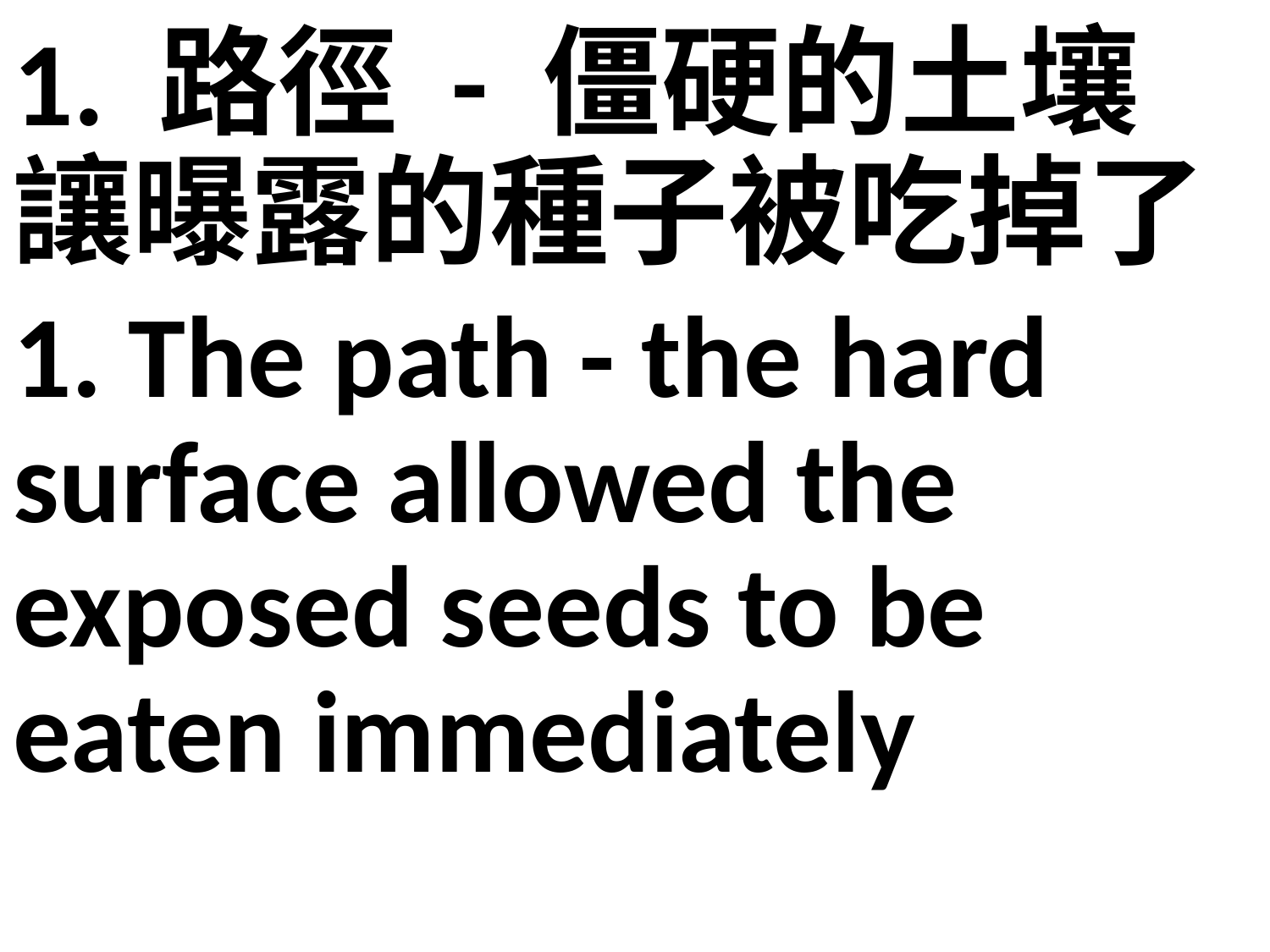

1. 路徑 - 僵硬的土壤讓曝露的種子被吃掉了
1. The path - the hard surface allowed the exposed seeds to be eaten immediately